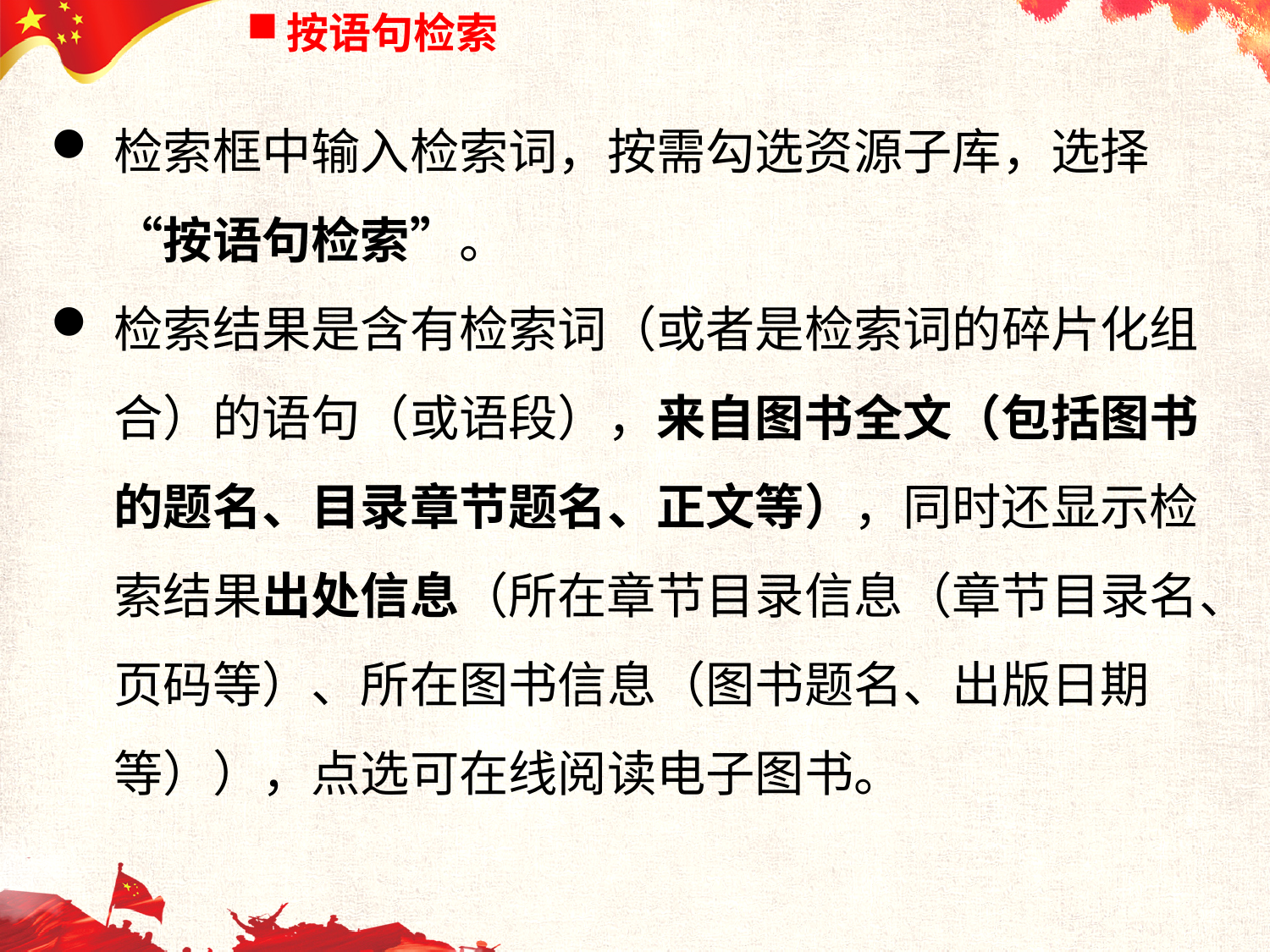

按语句检索

检索框中输入检索词，按需勾选资源子库，选择“按语句检索”。
检索结果是含有检索词（或者是检索词的碎片化组合）的语句（或语段），来自图书全文（包括图书的题名、目录章节题名、正文等），同时还显示检索结果出处信息（所在章节目录信息（章节目录名、页码等）、所在图书信息（图书题名、出版日期等）），点选可在线阅读电子图书。